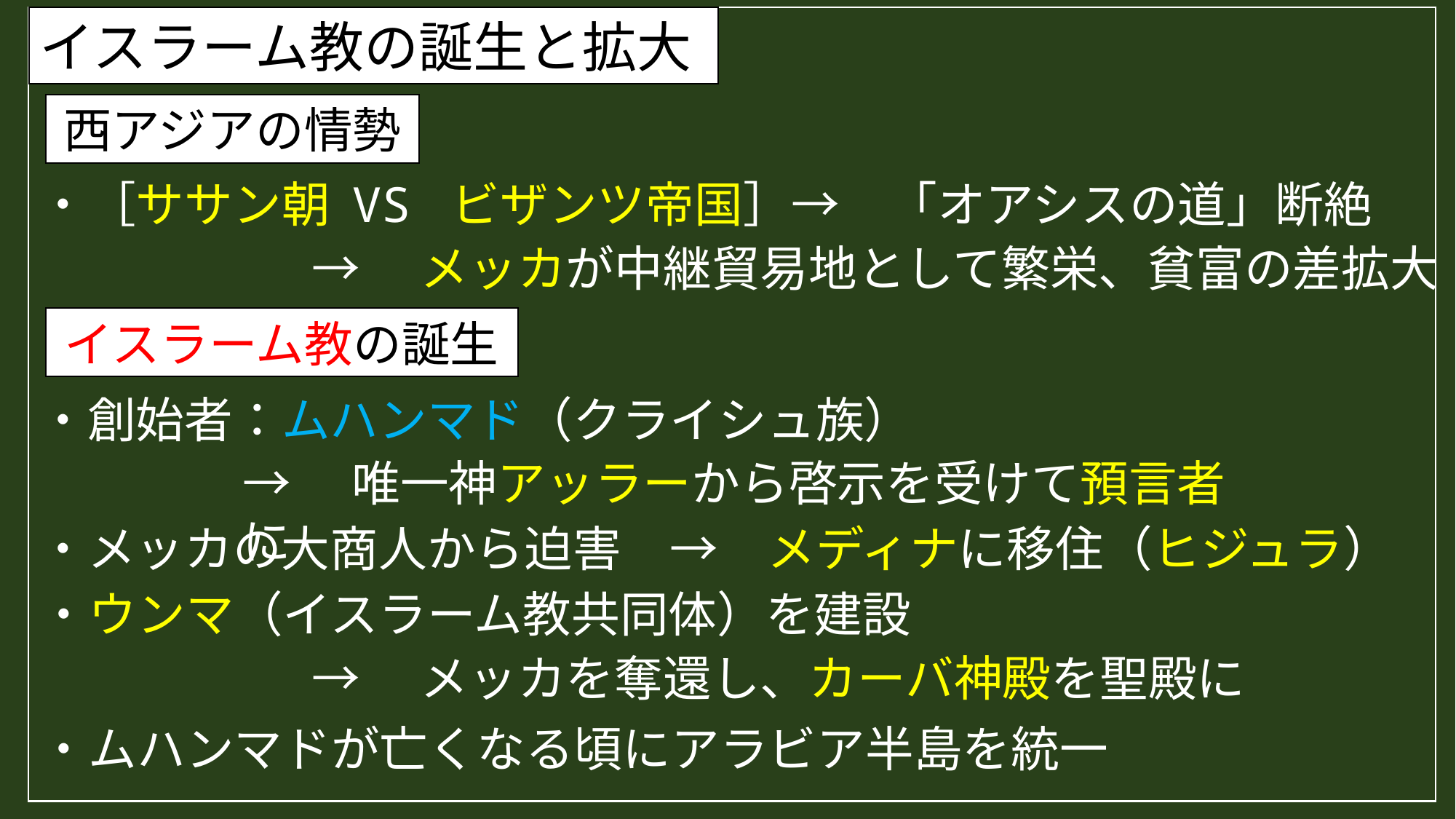

イスラーム教の誕生と拡大
西アジアの情勢
・［ササン朝 VS ビザンツ帝国］→　「オアシスの道」断絶
→　メッカが中継貿易地として繁栄、貧富の差拡大
イスラーム教の誕生
・創始者：ムハンマド（クライシュ族）
→　唯一神アッラーから啓示を受けて預言者に
・メッカの大商人から迫害　→　メディナに移住（ヒジュラ）
・ウンマ（イスラーム教共同体）を建設
→　メッカを奪還し、カーバ神殿を聖殿に
・ムハンマドが亡くなる頃にアラビア半島を統一